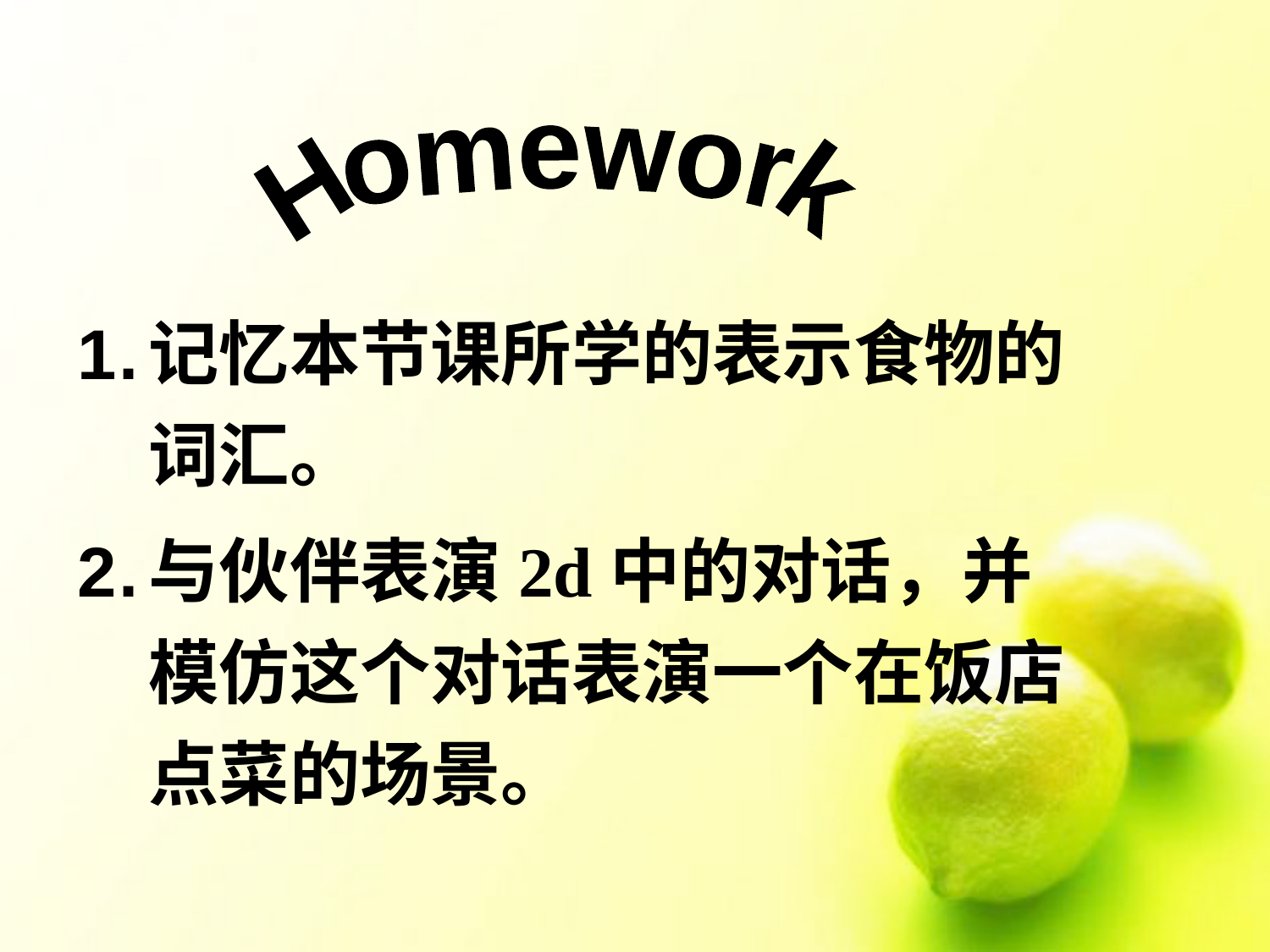

Homework
记忆本节课所学的表示食物的词汇。
与伙伴表演2d中的对话，并模仿这个对话表演一个在饭店点菜的场景。